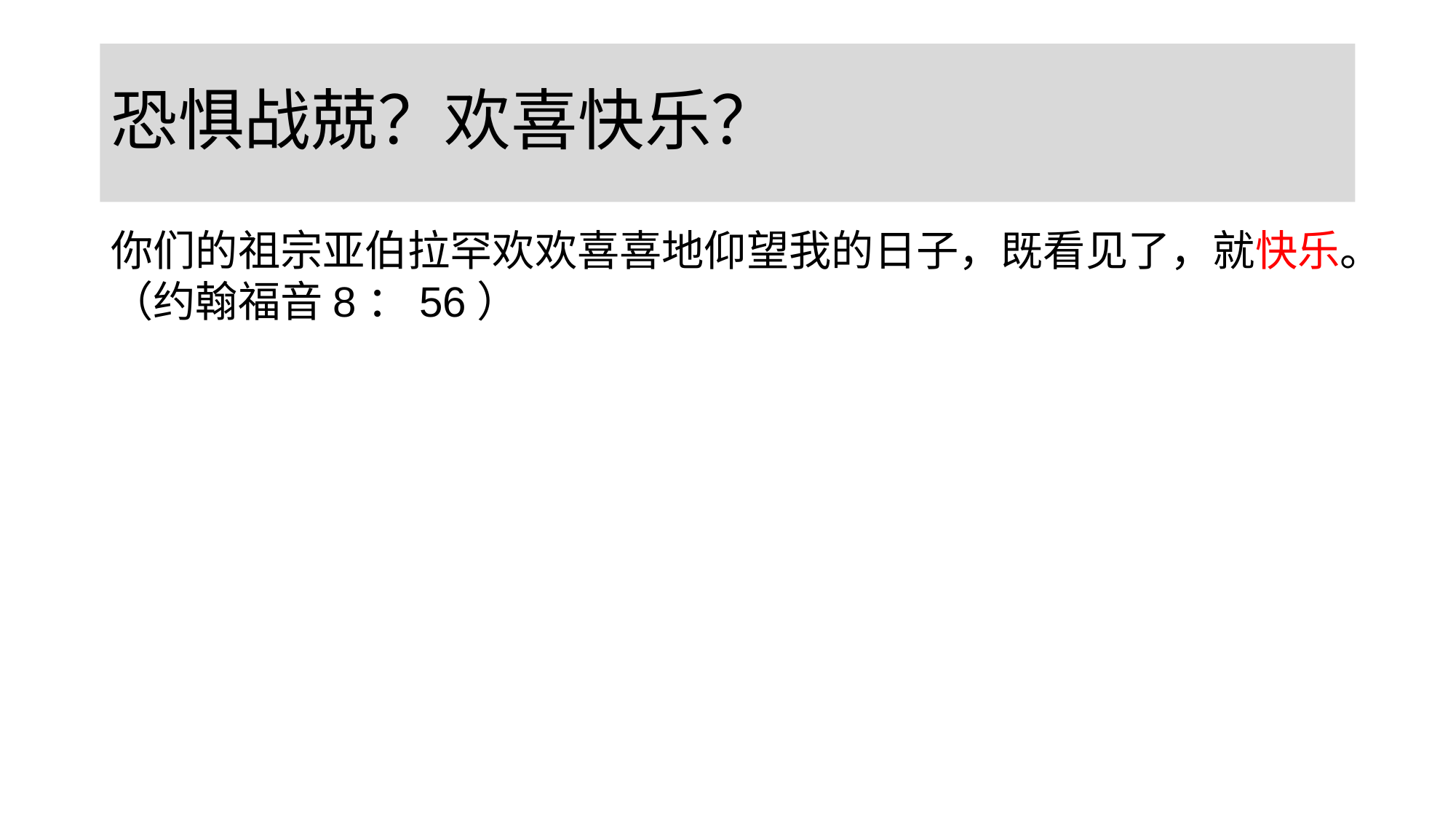

# 恐惧战兢？欢喜快乐？
你们的祖宗亚伯拉罕欢欢喜喜地仰望我的日子，既看见了，就快乐。（约翰福音8：56）